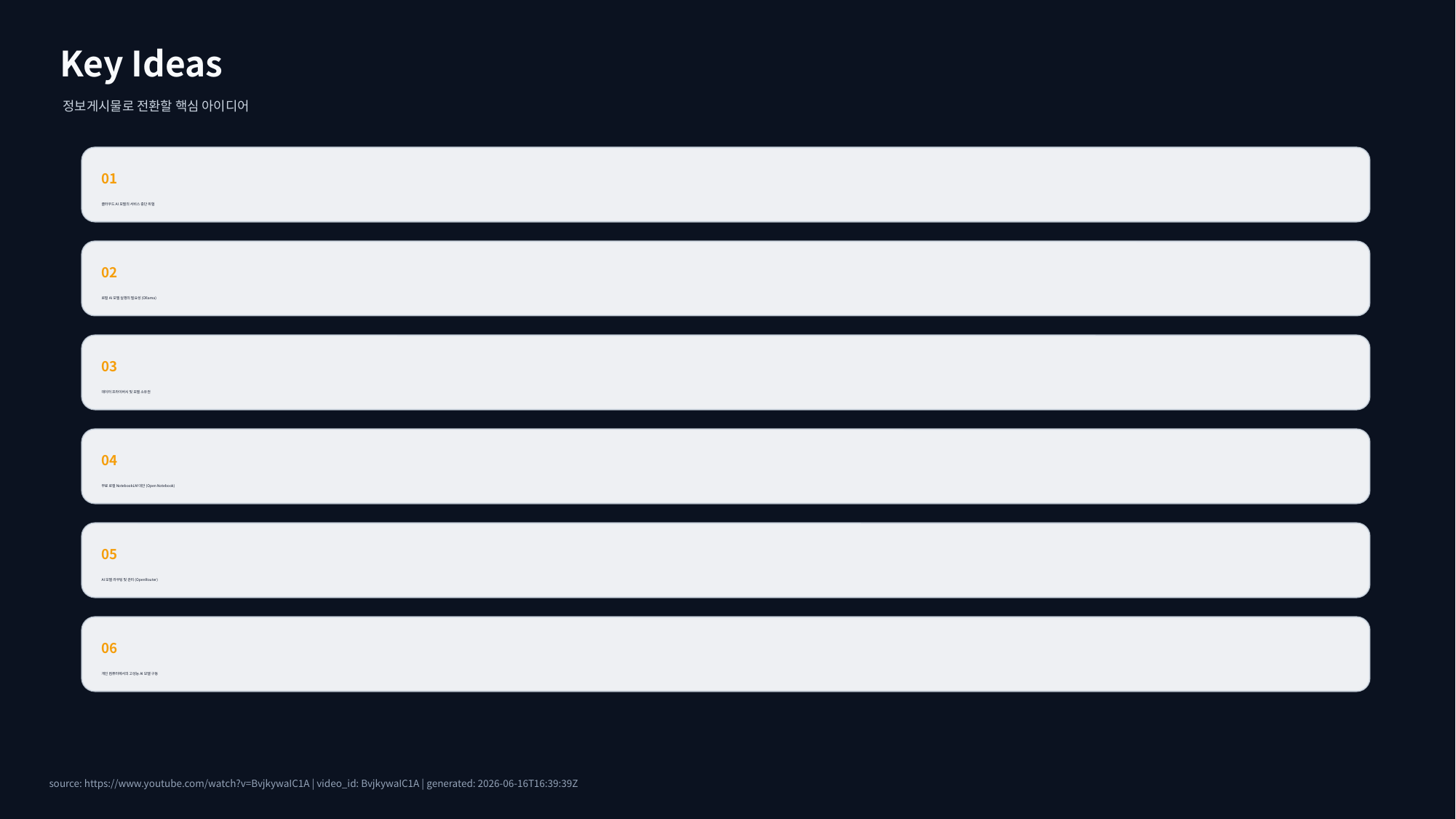

Key Ideas
정보게시물로 전환할 핵심 아이디어

01
클라우드 AI 모델의 서비스 중단 위험

02
로컬 AI 모델 실행의 필요성 (Ollama)

03
데이터 프라이버시 및 모델 소유권

04
무료 로컬 NotebookLM 대안 (Open Notebook)

05
AI 모델 라우팅 및 관리 (OpenRouter)

06
개인 컴퓨터에서의 고성능 AI 모델 구동
source: https://www.youtube.com/watch?v=BvjkywaIC1A | video_id: BvjkywaIC1A | generated: 2026-06-16T16:39:39Z